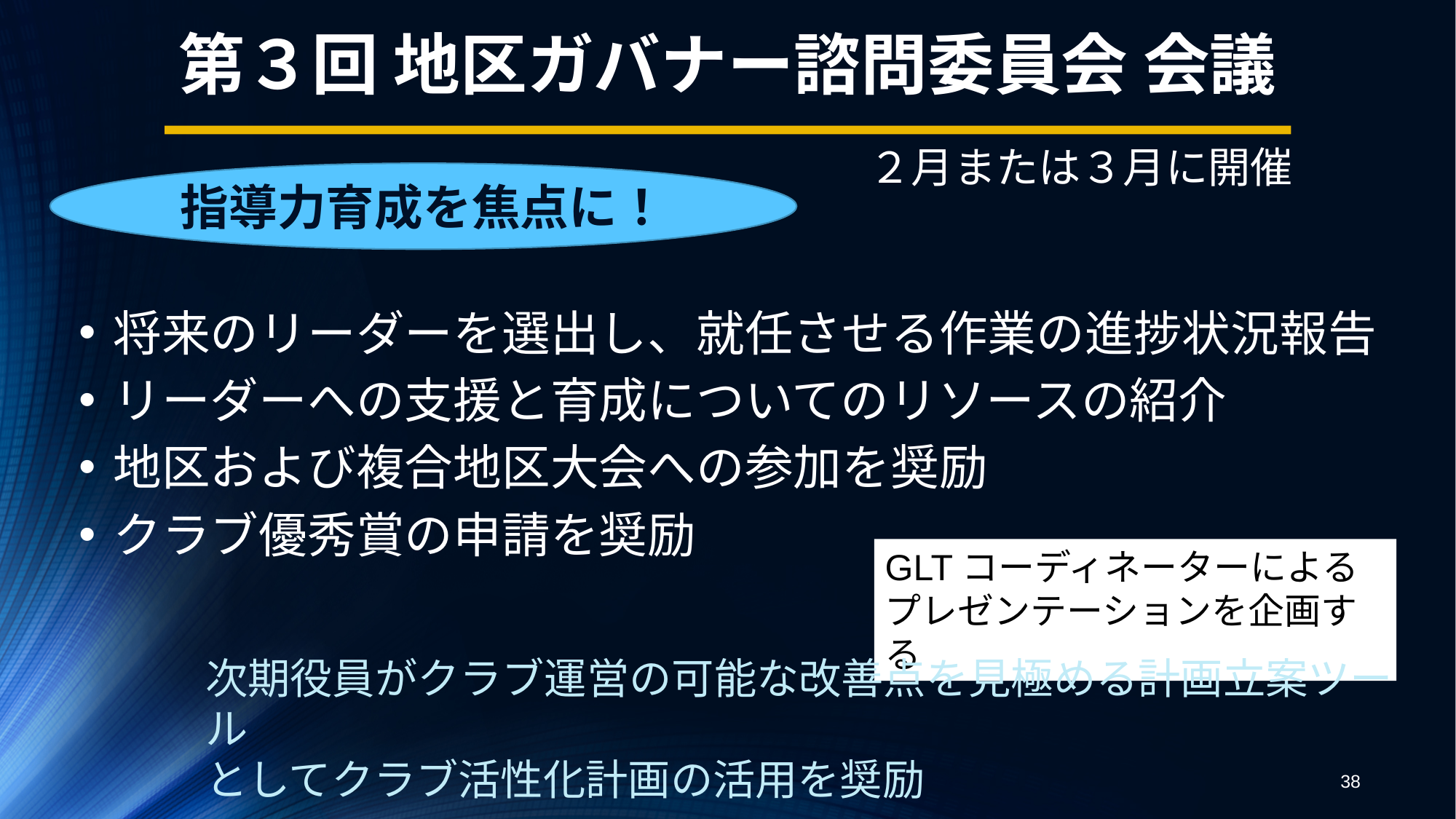

第３回 地区ガバナー諮問委員会 会議

２月または３月に開催
指導力育成を焦点に！
将来のリーダーを選出し、就任させる作業の進捗状況報告
リーダーへの支援と育成についてのリソースの紹介
地区および複合地区大会への参加を奨励
クラブ優秀賞の申請を奨励
GLTコーディネーターによる
プレゼンテーションを企画する
次期役員がクラブ運営の可能な改善点を見極める計画立案ツール
としてクラブ活性化計画の活用を奨励
38